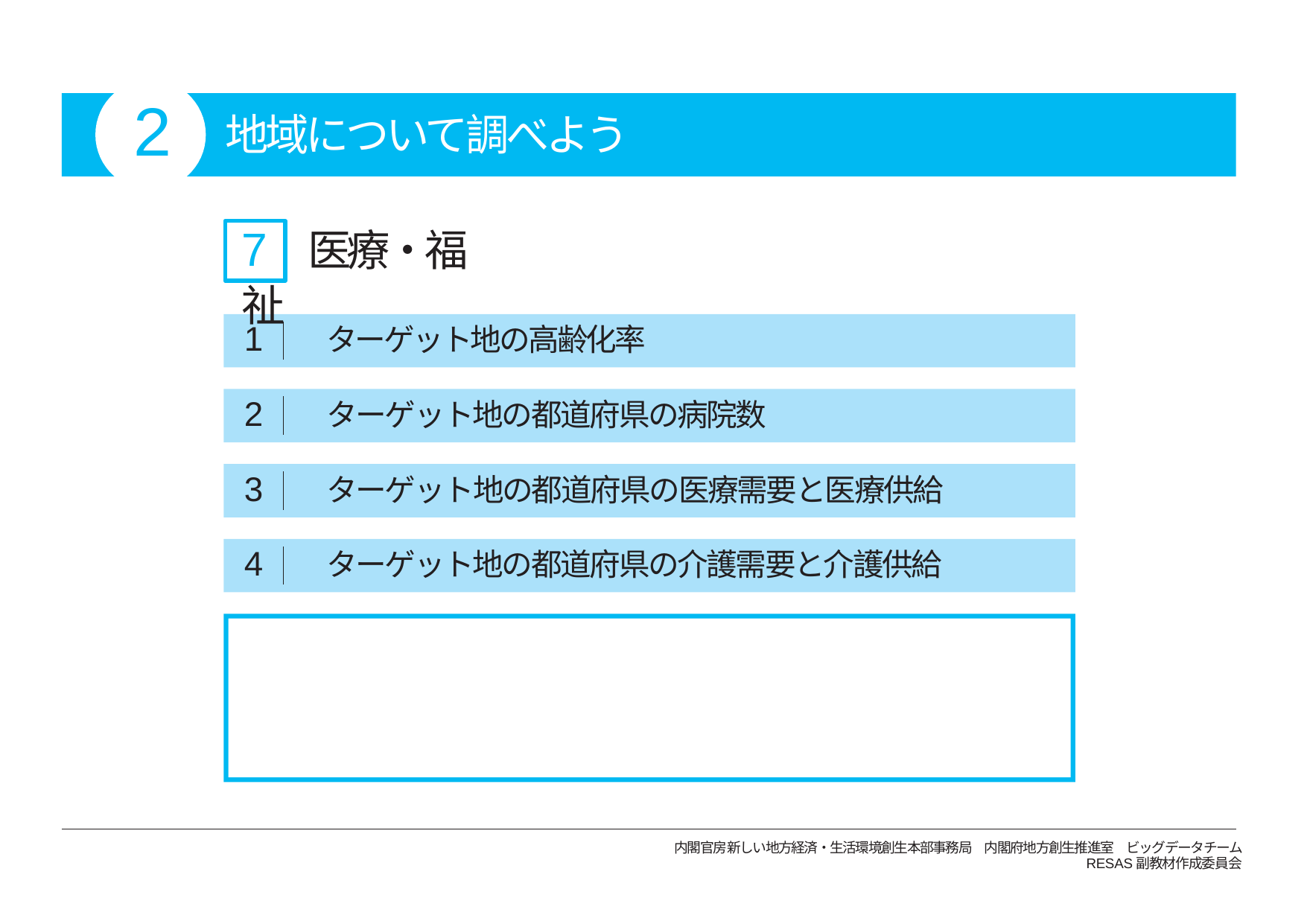

# 2

地域について調べよう

7	医療・福祉

1	ターゲット地の高齢化率

2	ターゲット地の都道府県の病院数

3	ターゲット地の都道府県の医療需要と医療供給

4	ターゲット地の都道府県の介護需要と介護供給

内閣官房新しい地方経済・生活環境創生本部事務局　内閣府地方創生推進室　ビッグデータチーム
RESAS副教材作成委員会